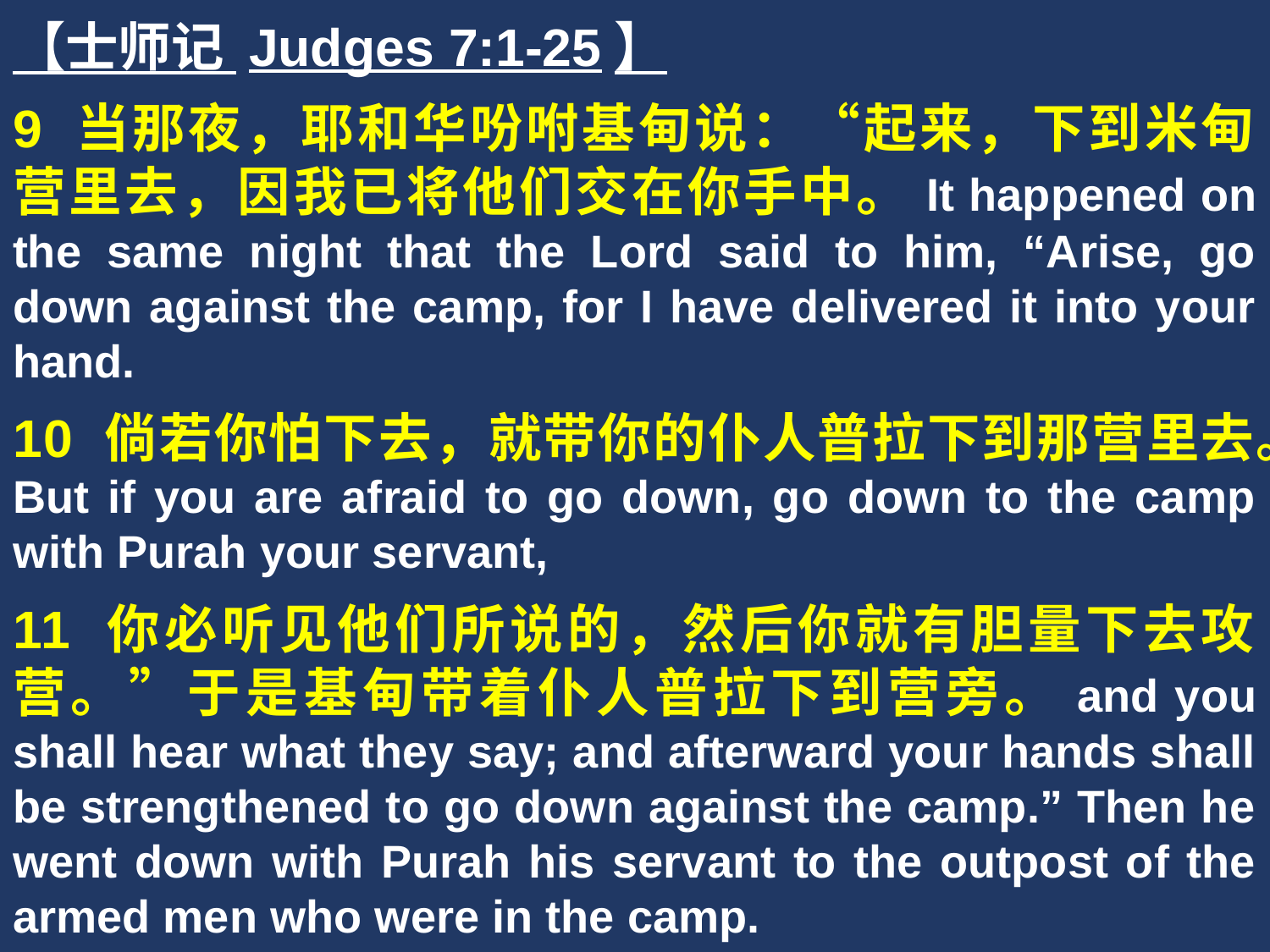

【士师记 Judges 7:1-25】
9 当那夜，耶和华吩咐基甸说：“起来，下到米甸营里去，因我已将他们交在你手中。It happened on the same night that the Lord said to him, “Arise, go down against the camp, for I have delivered it into your hand.
10 倘若你怕下去，就带你的仆人普拉下到那营里去。But if you are afraid to go down, go down to the camp with Purah your servant,
11 你必听见他们所说的，然后你就有胆量下去攻营。”于是基甸带着仆人普拉下到营旁。and you shall hear what they say; and afterward your hands shall be strengthened to go down against the camp.” Then he went down with Purah his servant to the outpost of the armed men who were in the camp.